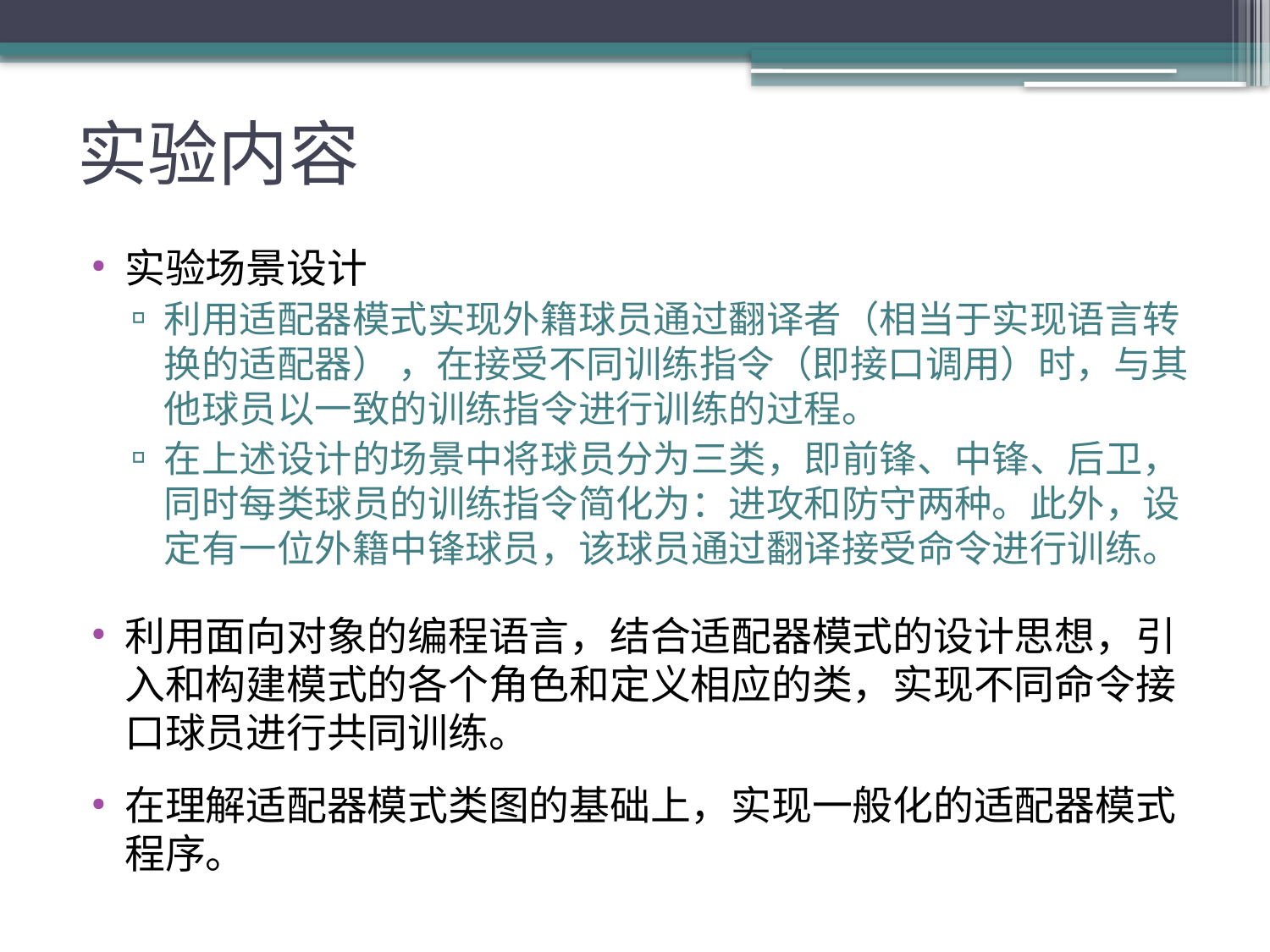

# 实验内容
实验场景设计
利用适配器模式实现外籍球员通过翻译者（相当于实现语言转换的适配器） ，在接受不同训练指令（即接口调用）时，与其他球员以一致的训练指令进行训练的过程。
在上述设计的场景中将球员分为三类，即前锋、中锋、后卫，同时每类球员的训练指令简化为：进攻和防守两种。此外，设定有一位外籍中锋球员，该球员通过翻译接受命令进行训练。

利用面向对象的编程语言，结合适配器模式的设计思想，引入和构建模式的各个角色和定义相应的类，实现不同命令接口球员进行共同训练。

在理解适配器模式类图的基础上，实现一般化的适配器模式程序。